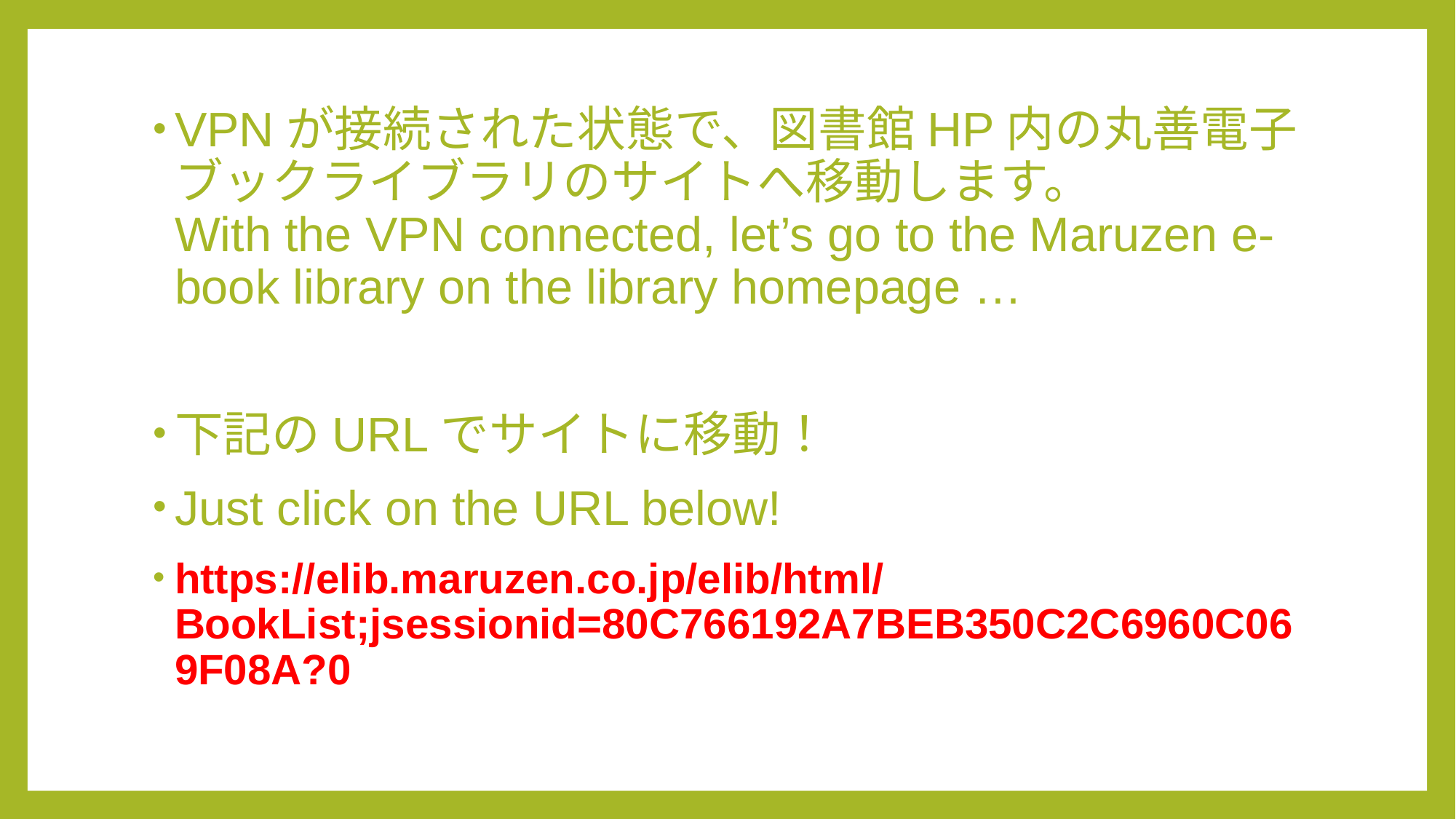

VPNが接続された状態で、図書館HP内の丸善電子ブックライブラリのサイトへ移動します。
With the VPN connected, let’s go to the Maruzen e-book library on the library homepage …

下記のURLでサイトに移動！
Just click on the URL below!
https://elib.maruzen.co.jp/elib/html/BookList;jsessionid=80C766192A7BEB350C2C6960C069F08A?0